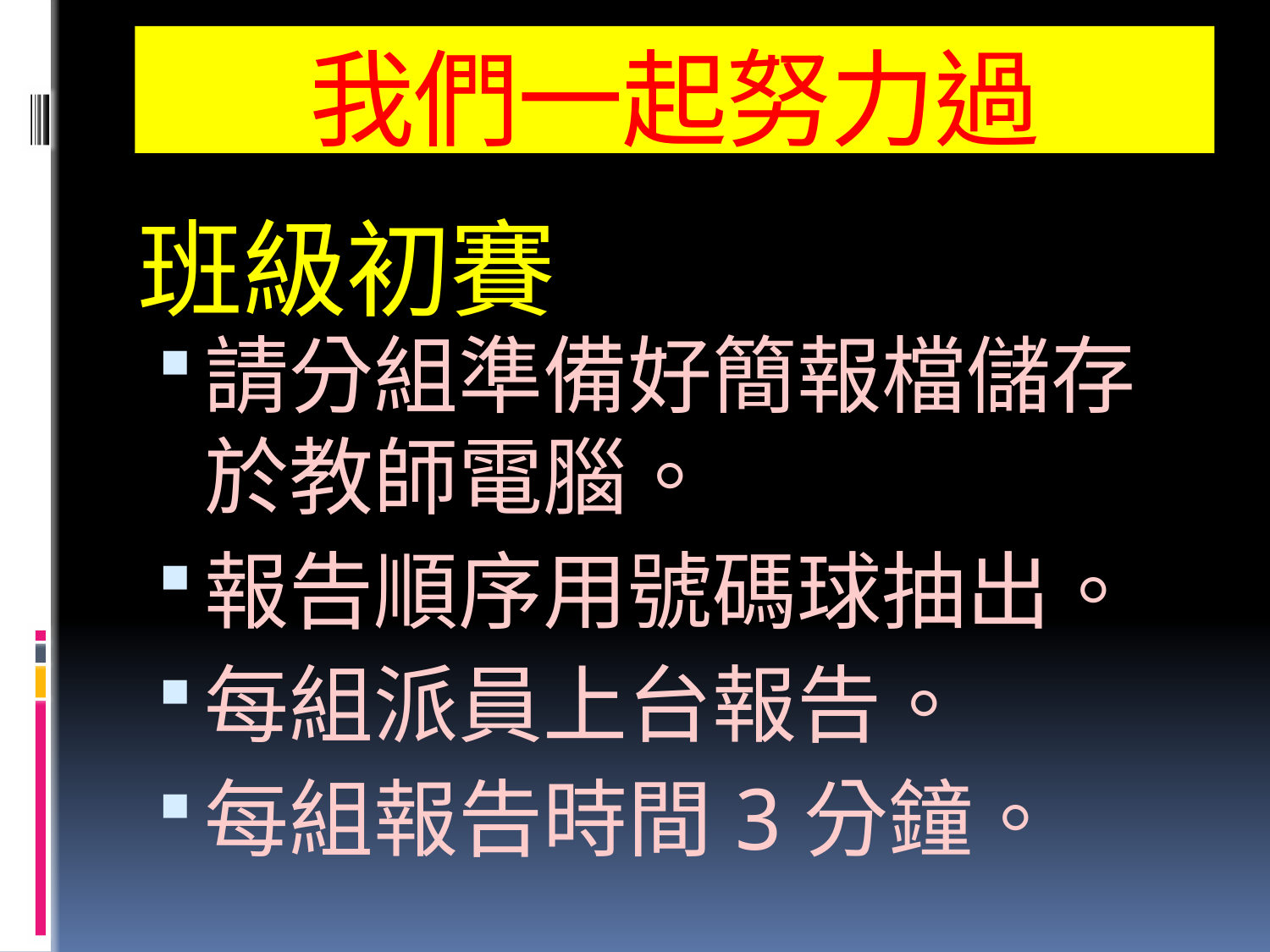

我們一起努力過
# 班級初賽
請分組準備好簡報檔儲存於教師電腦。
報告順序用號碼球抽出。
每組派員上台報告。
每組報告時間3分鐘。